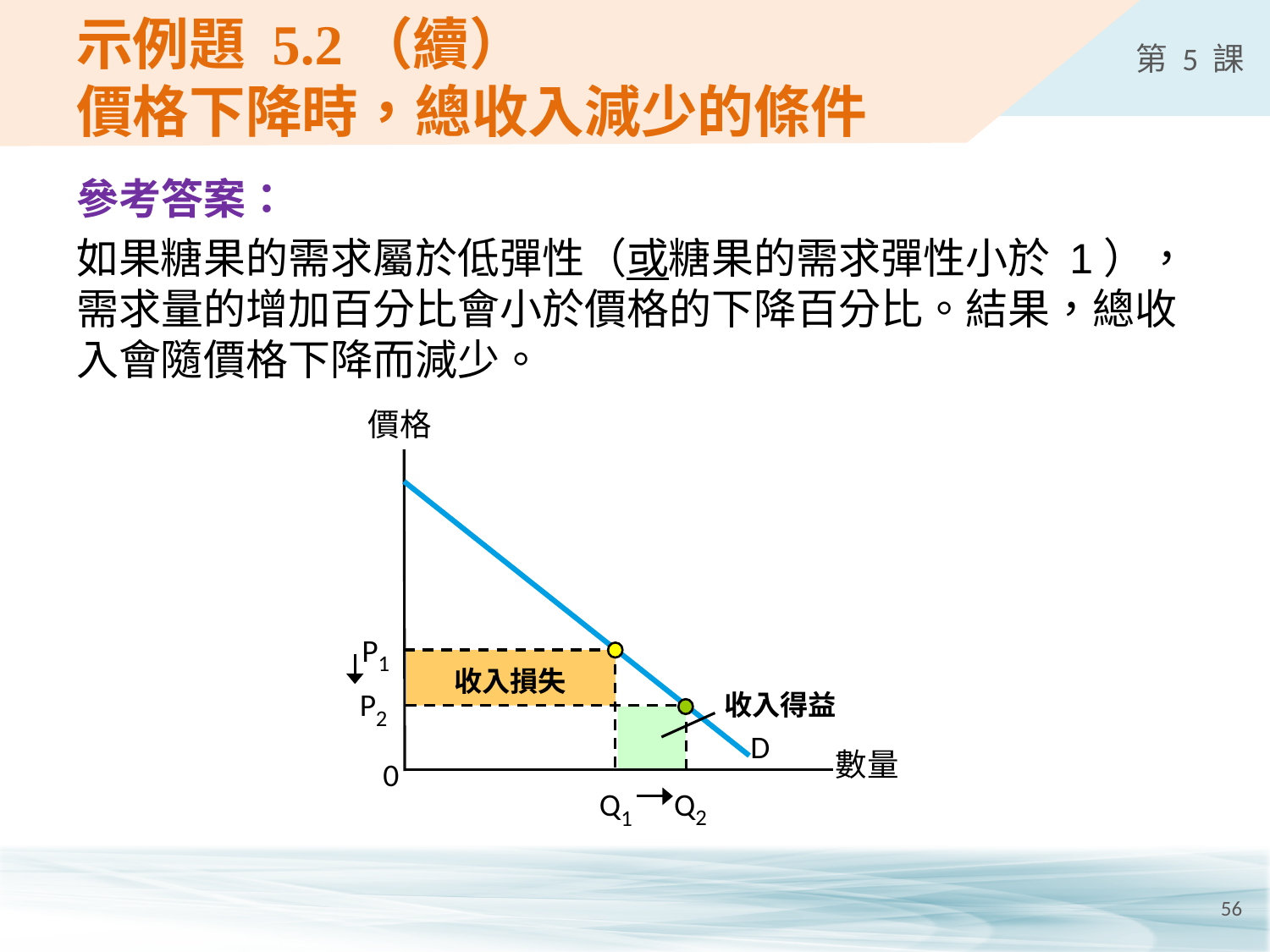

# 示例題 5.2（續） 價格下降時，總收入減少的條件
參考答案：
如果糖果的需求屬於低彈性（或糖果的需求彈性小於 1），需求量的增加百分比會小於價格的下降百分比。結果，總收入會隨價格下降而減少。
價格
D
數量
0
P1

收入損失
P2
收入得益

Q2
Q1
56